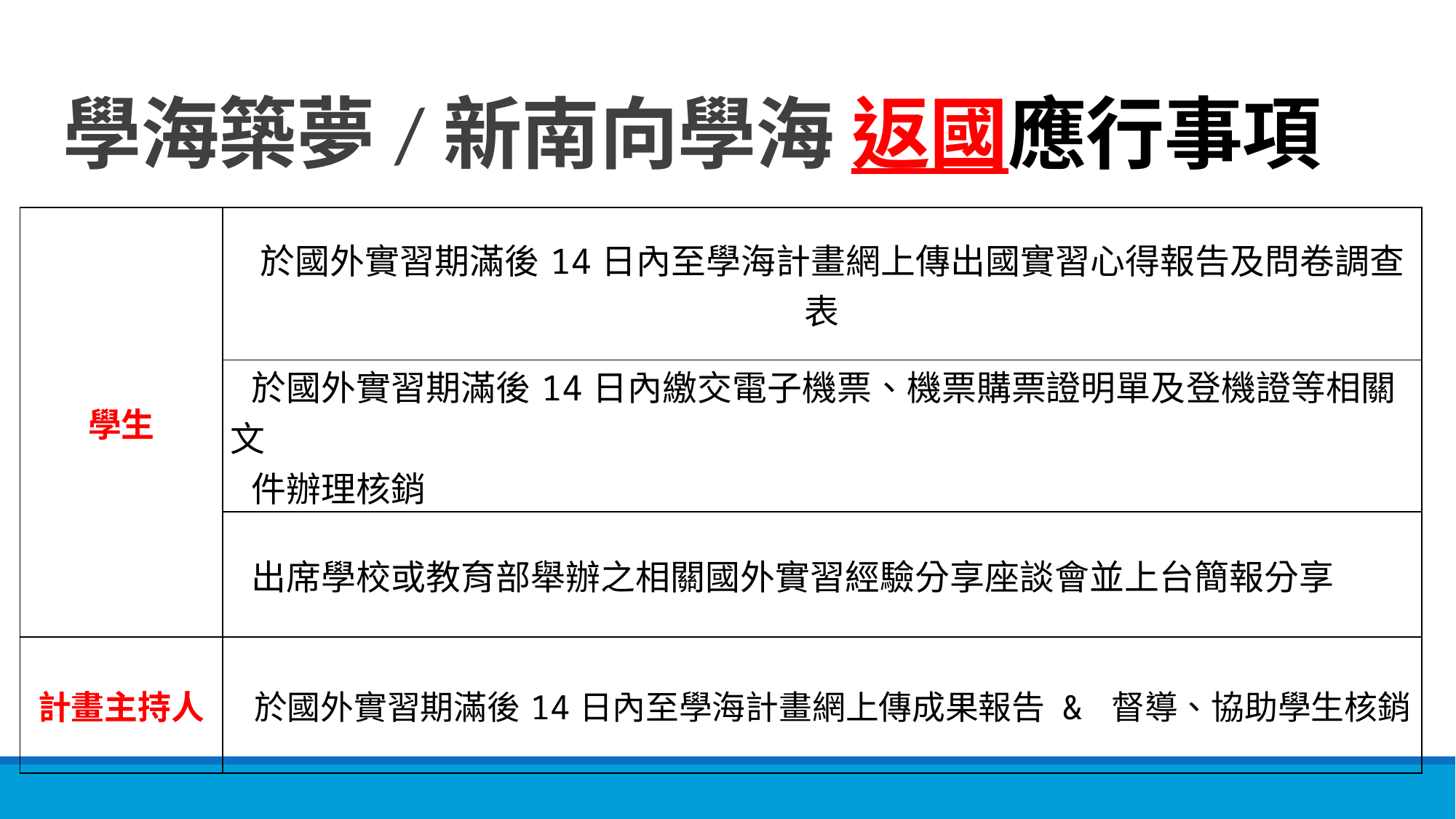

# 學海築夢/新南向學海 返國應行事項

| 學生 | 於國外實習期滿後14日內至學海計畫網上傳出國實習心得報告及問卷調查表 |
| --- | --- |
|  | 於國外實習期滿後14日內繳交電子機票、機票購票證明單及登機證等相關文 件辦理核銷 |
|  | 出席學校或教育部舉辦之相關國外實習經驗分享座談會並上台簡報分享 |
| 計畫主持人 | 於國外實習期滿後14日內至學海計畫網上傳成果報告 & 督導、協助學生核銷 |